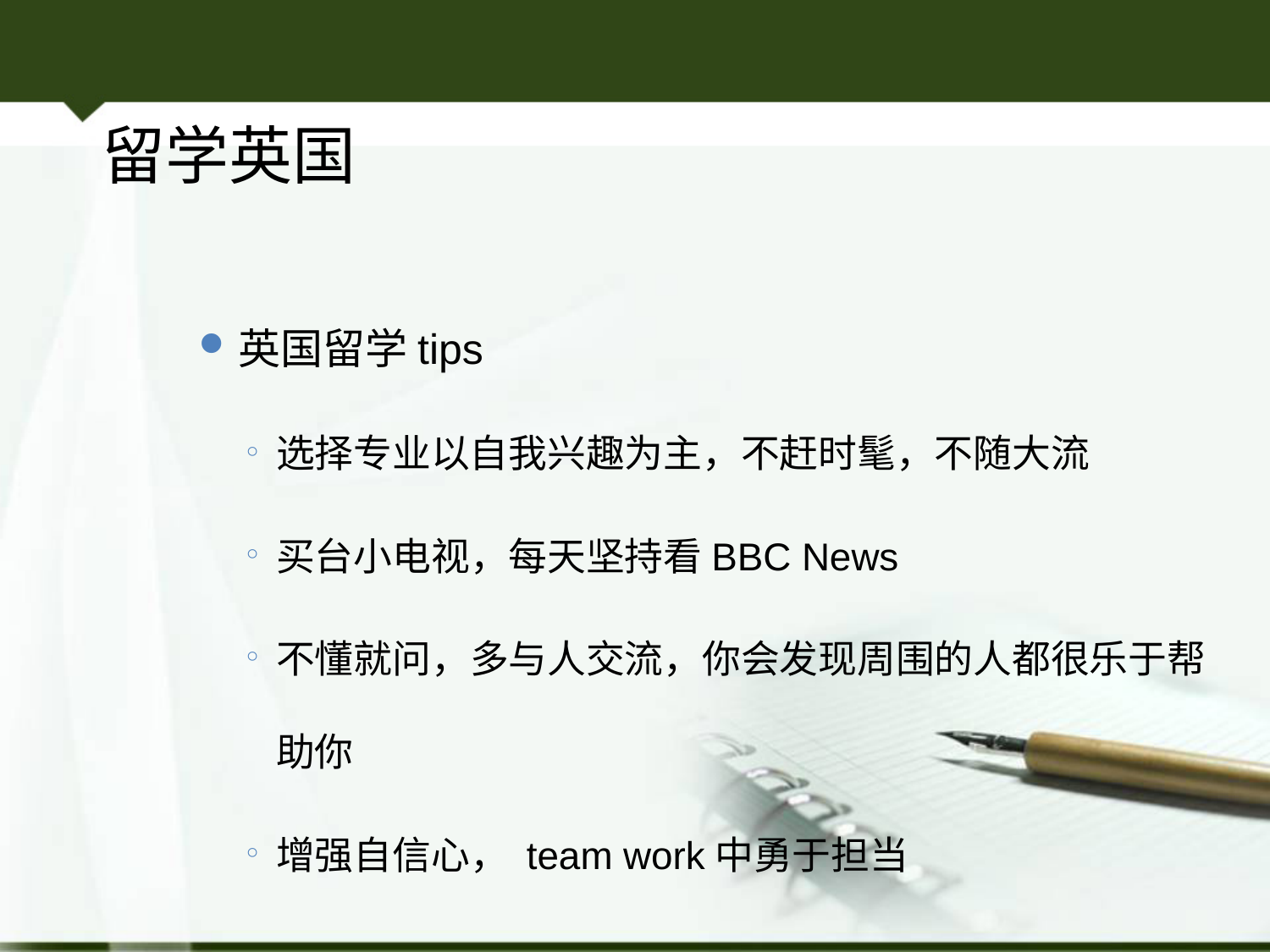

留学英国
英国留学tips
选择专业以自我兴趣为主，不赶时髦，不随大流
买台小电视，每天坚持看BBC News
不懂就问，多与人交流，你会发现周围的人都很乐于帮助你
增强自信心， team work中勇于担当